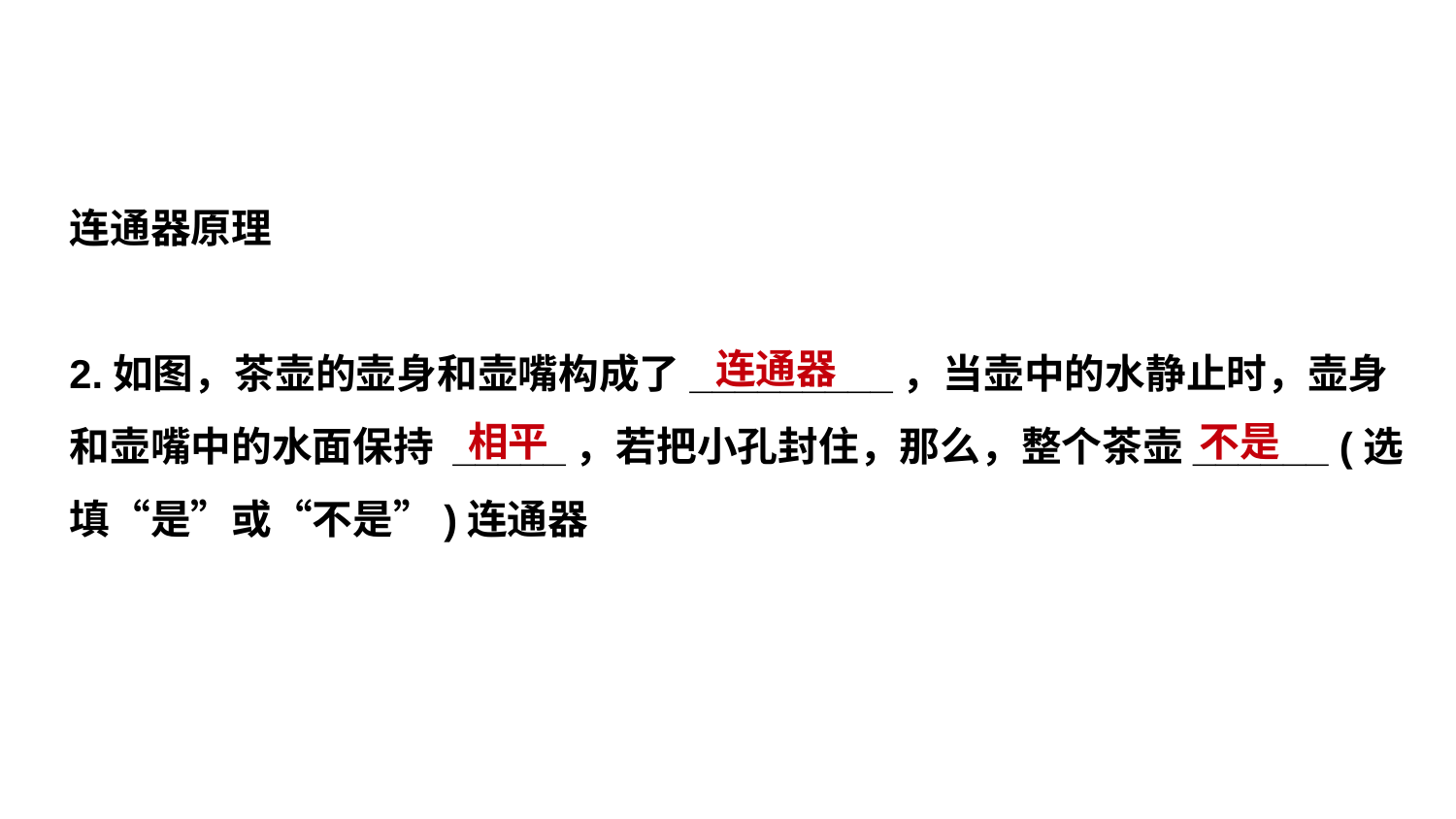

连通器原理

2.如图，茶壶的壶身和壶嘴构成了_________，当壶中的水静止时，壶身
和壶嘴中的水面保持 _____，若把小孔封住，那么，整个茶壶______ (选
填“是”或“不是”)连通器
 连通器
相平
 不是